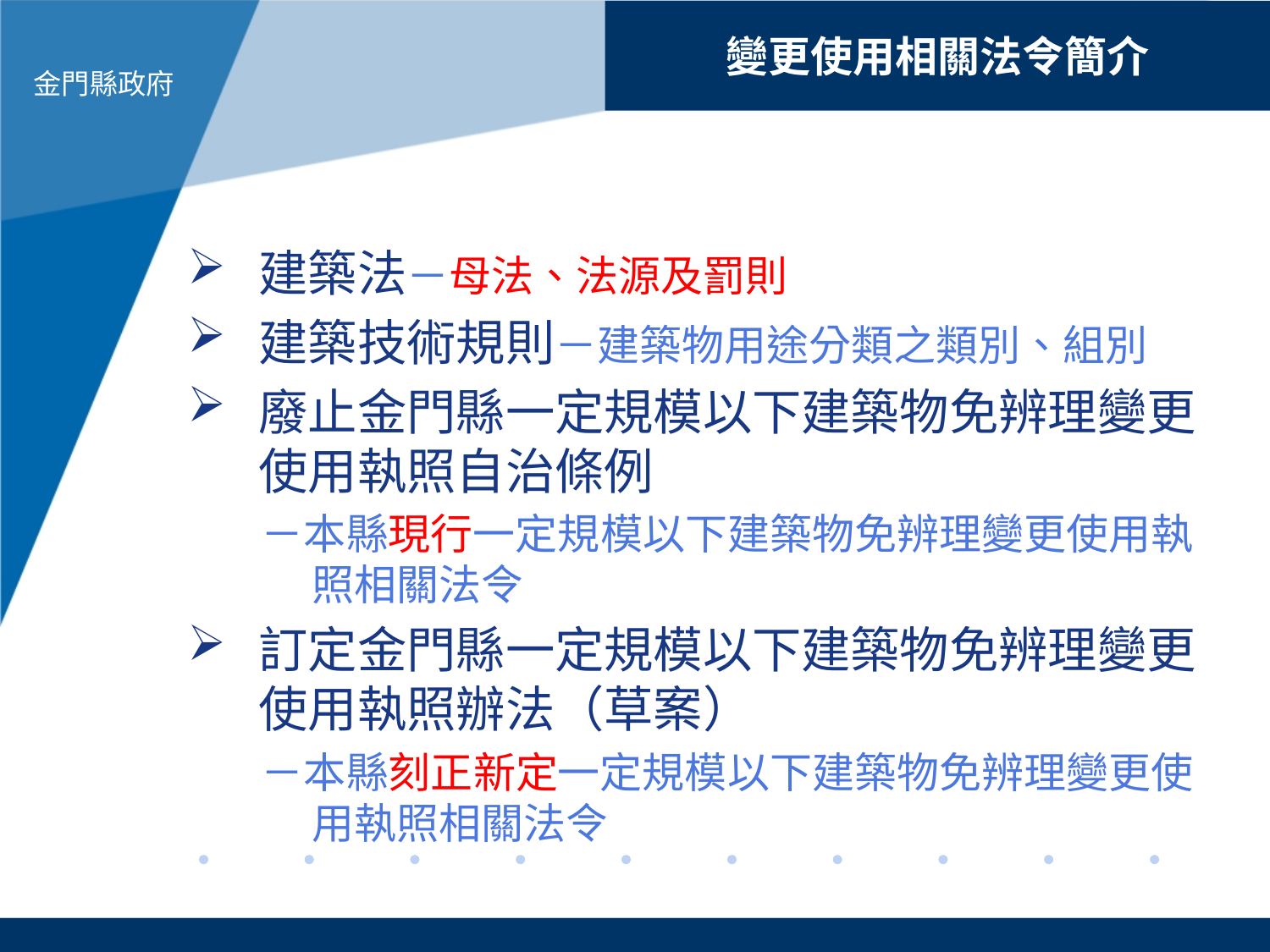

變更使用相關法令簡介
建築法－母法、法源及罰則
建築技術規則－建築物用途分類之類別、組別
廢止金門縣一定規模以下建築物免辨理變更使用執照自治條例
－本縣現行一定規模以下建築物免辨理變更使用執照相關法令
訂定金門縣一定規模以下建築物免辨理變更使用執照辦法（草案）
－本縣刻正新定一定規模以下建築物免辨理變更使用執照相關法令